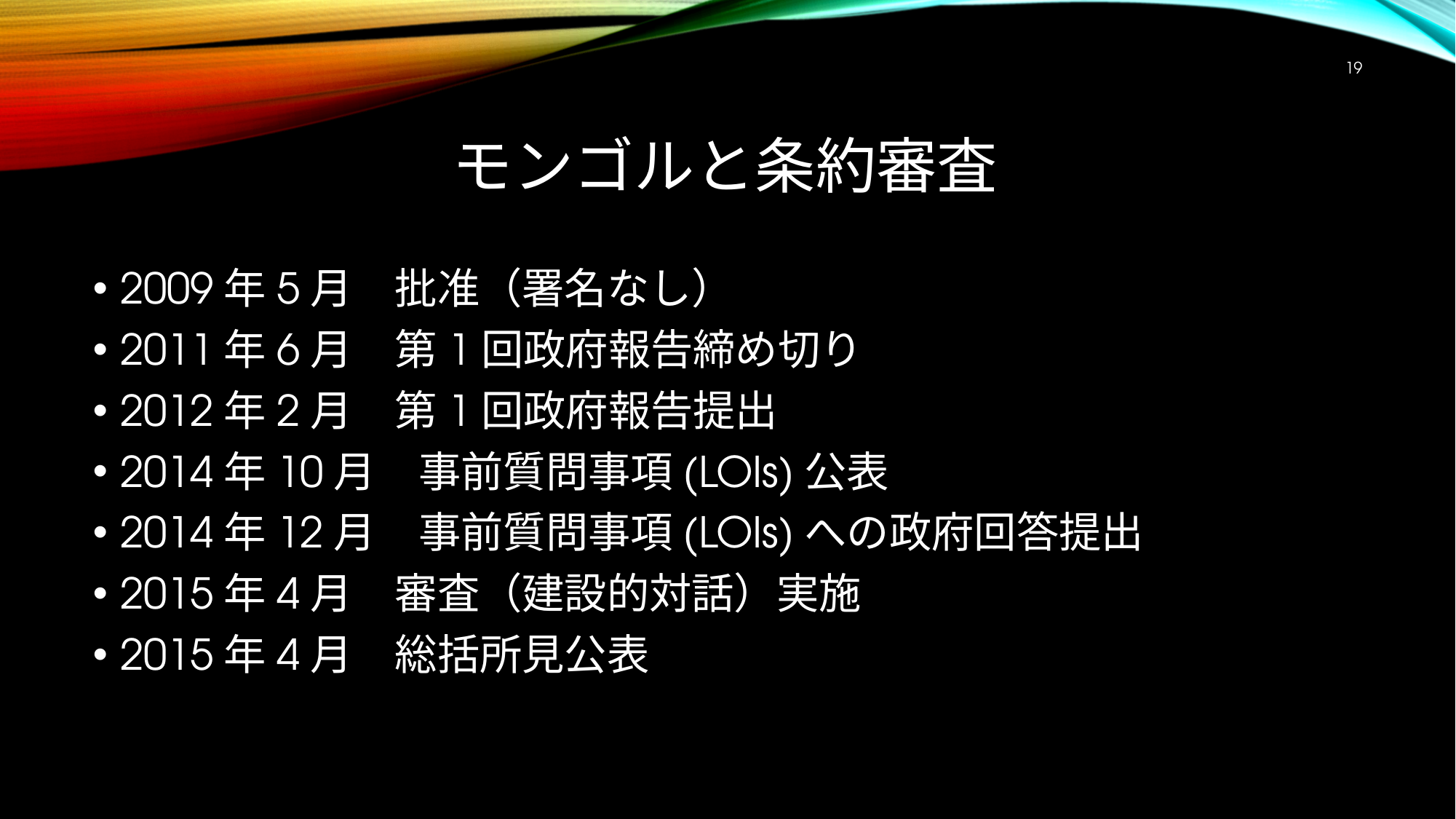

19
# モンゴルと条約審査
2009年5月　批准（署名なし）
2011年6月　第1回政府報告締め切り
2012年2月　第1回政府報告提出
2014年10月　事前質問事項(LOIs)公表
2014年12月　事前質問事項(LOIs)への政府回答提出
2015年4月　審査（建設的対話）実施
2015年4月　総括所見公表